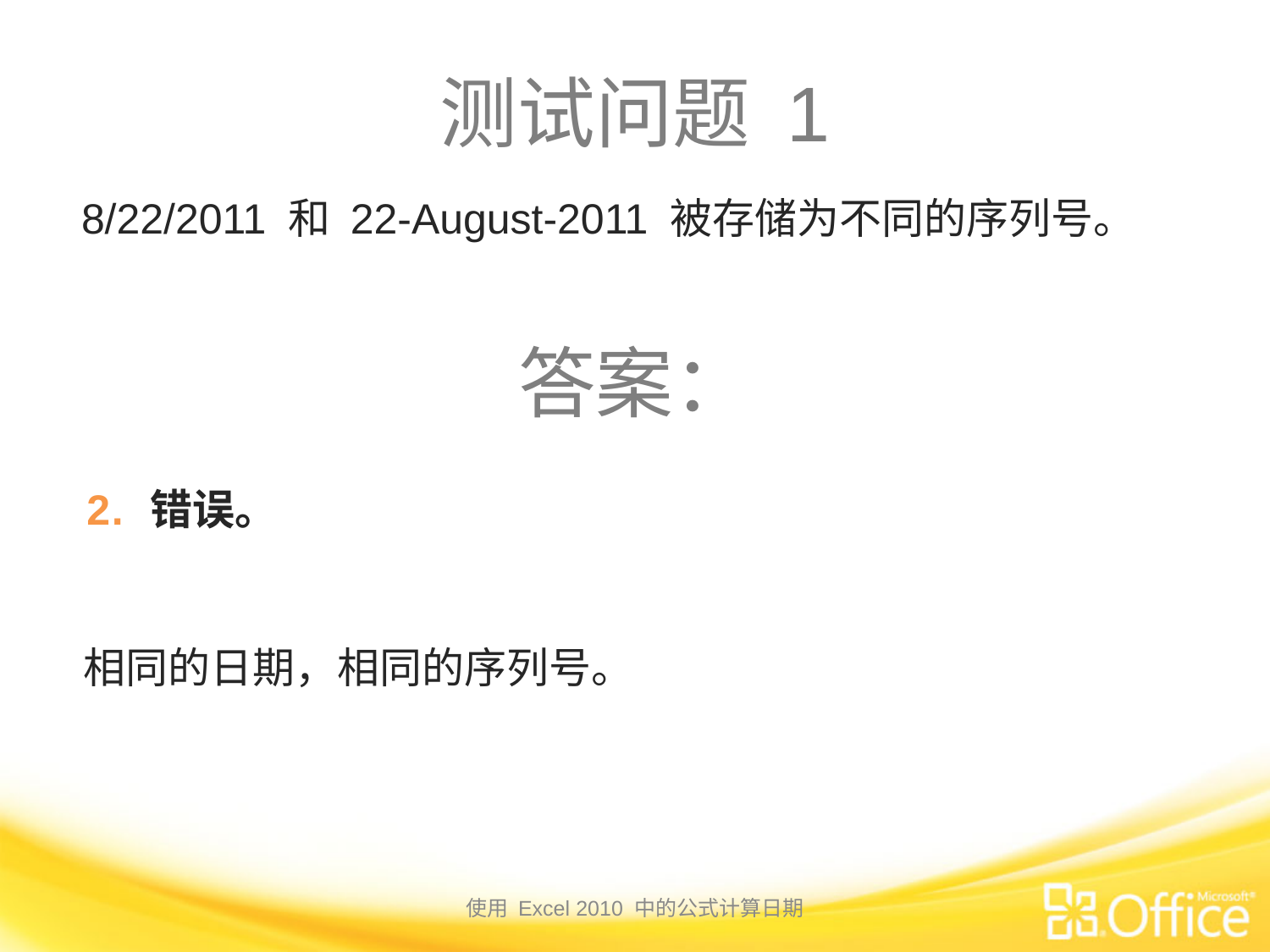

# 测试问题 1
8/22/2011 和 22-August-2011 被存储为不同的序列号。
答案：
错误。
相同的日期，相同的序列号。
使用 Excel 2010 中的公式计算日期